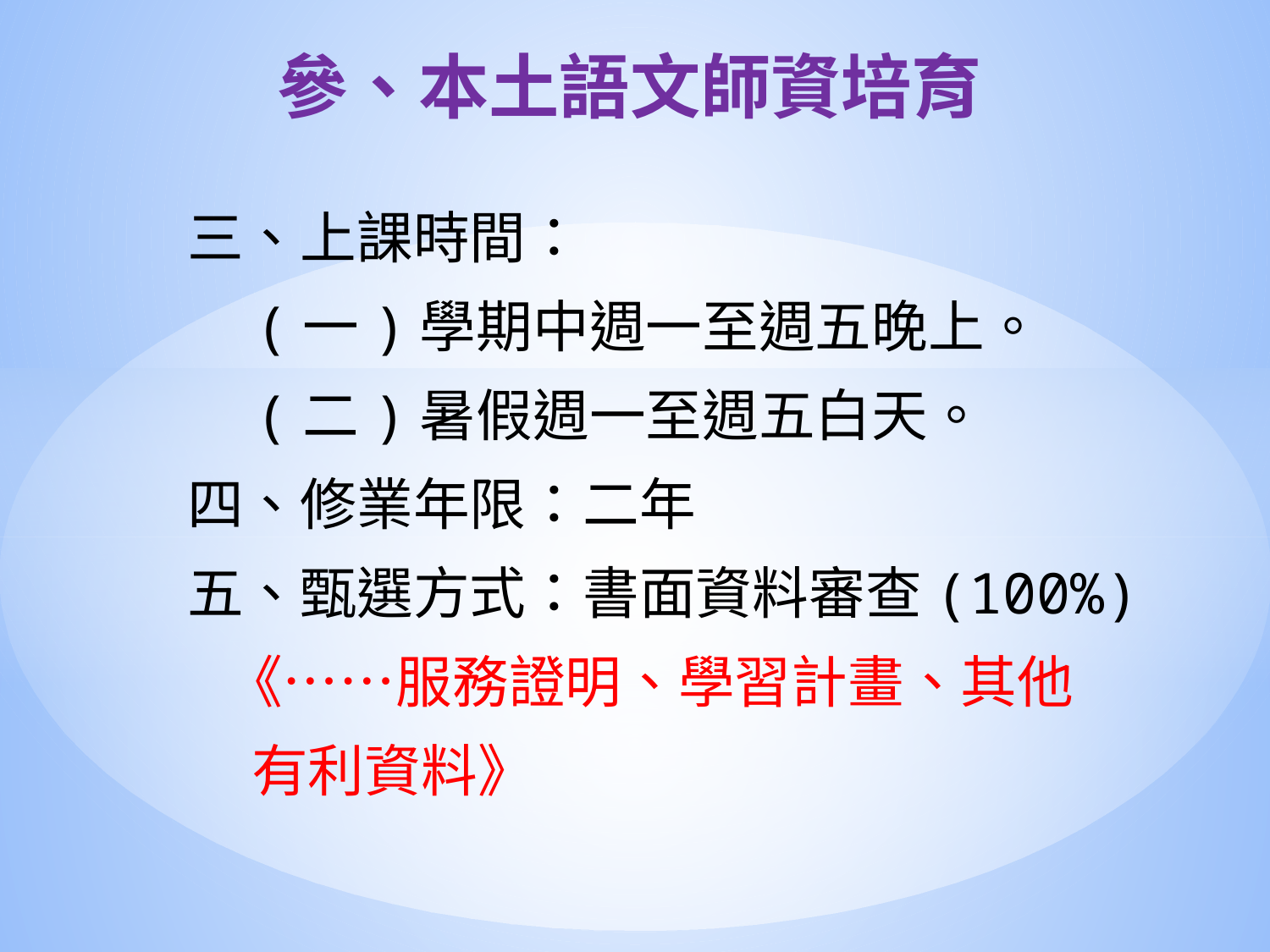

參、本土語文師資培育
三、上課時間：
  (一)學期中週一至週五晚上。
  (二)暑假週一至週五白天。
四、修業年限：二年
五、甄選方式：書面資料審查(100%)
  《……服務證明、學習計畫、其他
    有利資料》